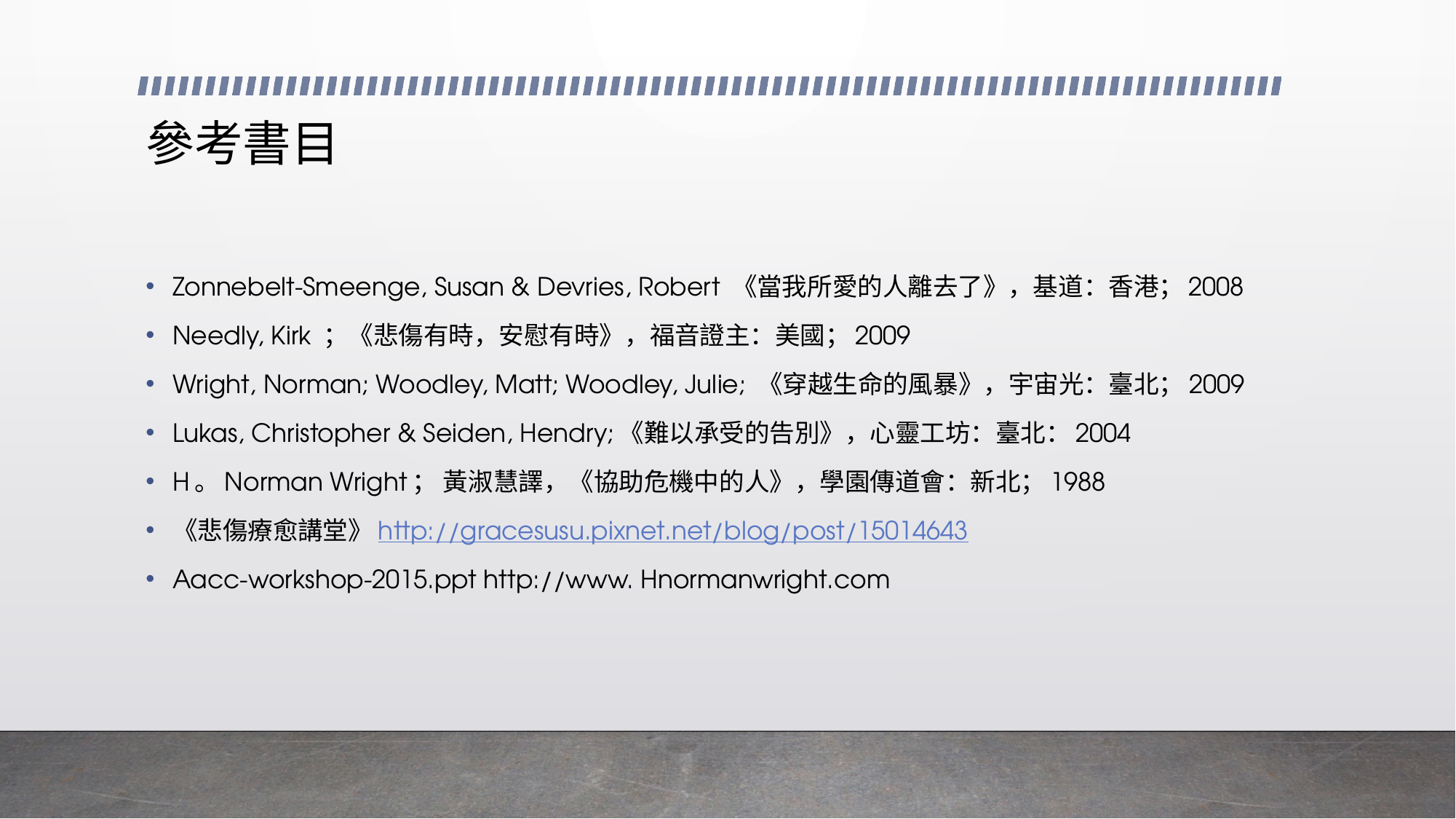

# 參考書目
Zonnebelt-Smeenge, Susan & Devries, Robert 《當我所愛的人離去了》，基道：香港；2008
Needly, Kirk ；《悲傷有時，安慰有時》，福音證主：美國；2009
Wright, Norman; Woodley, Matt; Woodley, Julie; 《穿越生命的風暴》，宇宙光：臺北；2009
Lukas, Christopher & Seiden, Hendry;《難以承受的告別》，心靈工坊：臺北：2004
H。Norman Wright； 黃淑慧譯，《協助危機中的人》，學園傳道會：新北；1988
《悲傷療愈講堂》http://gracesusu.pixnet.net/blog/post/15014643
Aacc-workshop-2015.ppt http://www. Hnormanwright.com